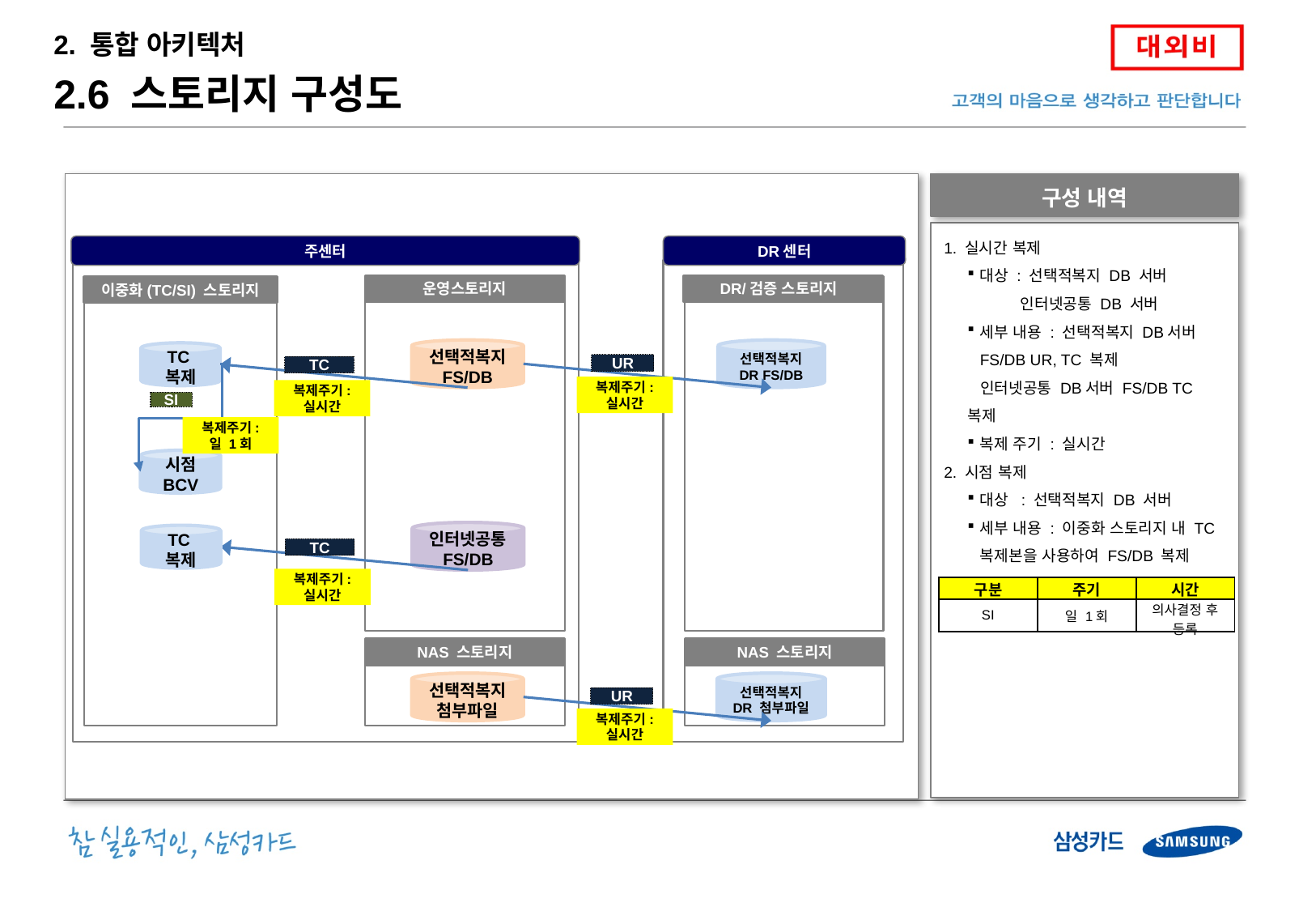

2. 통합 아키텍처
2.6 스토리지 구성도

구성 내역

 실시간 복제
대상 : 선택적복지 DB 서버
           인터넷공통 DB 서버
세부 내용 : 선택적복지 DB서버 FS/DB UR, TC 복제
  인터넷공통 DB서버 FS/DB TC 복제
복제 주기 : 실시간
 시점 복제
대상  : 선택적복지 DB 서버
세부 내용 : 이중화 스토리지 내 TC복제본을 사용하여 FS/DB 복제
복제 주기 : SI 복제 1일 1회

주센터
DR센터

운영스토리지
DR/검증 스토리지

이중화(TC/SI) 스토리지
선택적복지
FS/DB
선택적복지 DR FS/DB
TC복제
UR
TC
복제주기:
실시간
복제주기:
실시간
SI
복제주기:
일 1회
시점
BCV
인터넷공통
FS/DB
TC복제
TC
복제주기:
실시간
| 구분 | 주기 | 시간 |
| --- | --- | --- |
| SI | 일 1회 | 의사결정 후 등록 |
NAS 스토리지
NAS 스토리지

선택적복지
첨부파일
선택적복지
DR 첨부파일
UR
복제주기:
실시간